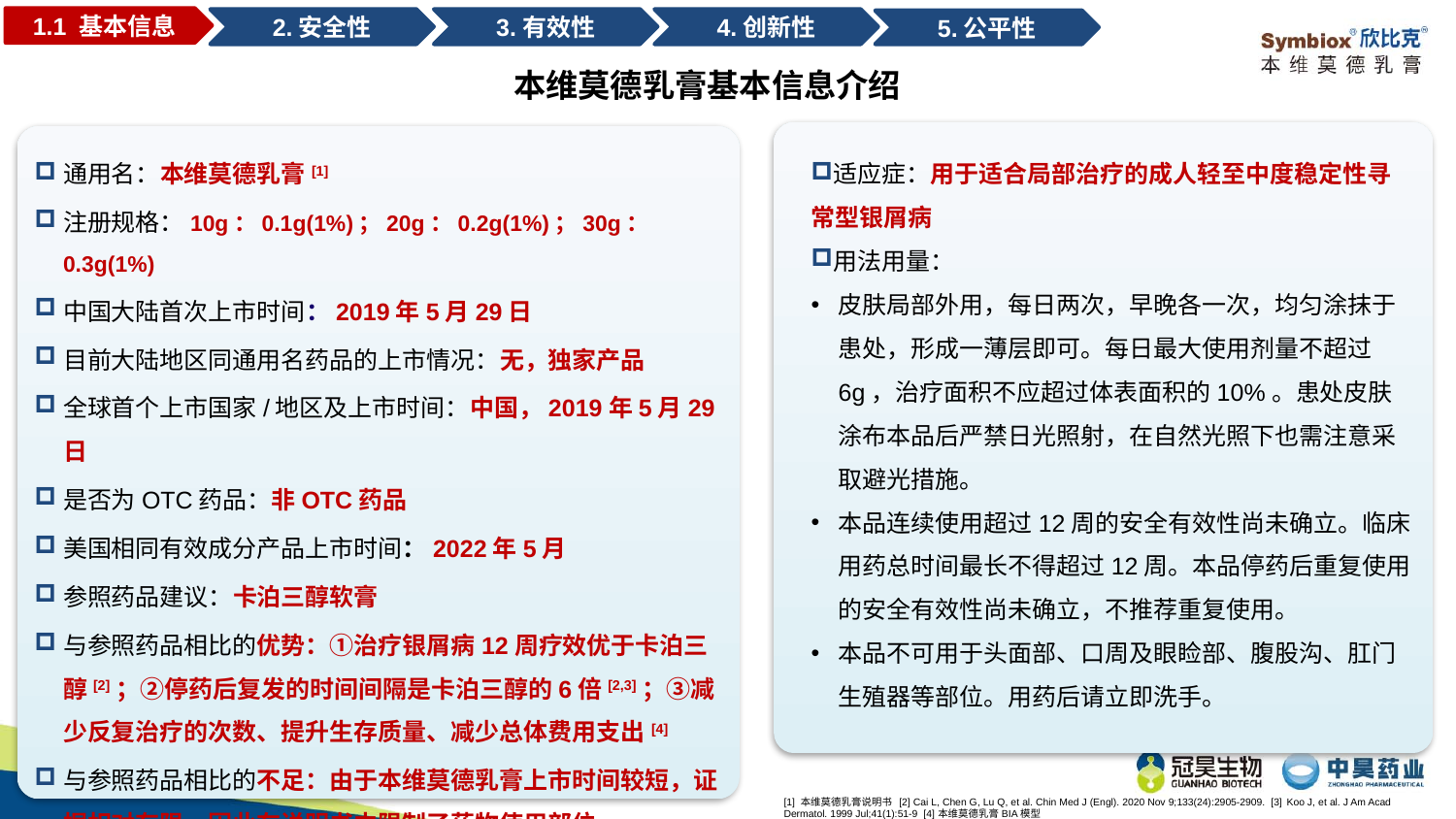

1.1 基本信息
3.有效性
4.创新性
2.安全性
5.公平性
本维莫德乳膏基本信息介绍

通用名：本维莫德乳膏[1]
注册规格：10g：0.1g(1%)；20g：0.2g(1%)；30g：0.3g(1%)
中国大陆首次上市时间：2019年5月29日
目前大陆地区同通用名药品的上市情况：无，独家产品
全球首个上市国家/地区及上市时间：中国，2019年5月29日
是否为OTC药品：非OTC药品
美国相同有效成分产品上市时间：2022年5月
参照药品建议：卡泊三醇软膏
与参照药品相比的优势：①治疗银屑病12周疗效优于卡泊三醇[2]；②停药后复发的时间间隔是卡泊三醇的6倍[2,3]；③减少反复治疗的次数、提升生存质量、减少总体费用支出[4]
与参照药品相比的不足：由于本维莫德乳膏上市时间较短，证据相对有限，因此在说明书中限制了药物使用部位
适应症：用于适合局部治疗的成人轻至中度稳定性寻常型银屑病
用法用量：
皮肤局部外用，每日两次，早晚各一次，均匀涂抹于患处，形成一薄层即可。每日最大使用剂量不超过6g，治疗面积不应超过体表面积的10%。患处皮肤涂布本品后严禁日光照射，在自然光照下也需注意采取避光措施。
本品连续使用超过12周的安全有效性尚未确立。临床用药总时间最长不得超过12周。本品停药后重复使用的安全有效性尚未确立，不推荐重复使用。
本品不可用于头面部、口周及眼睑部、腹股沟、肛门生殖器等部位。用药后请立即洗手。
[1] 本维莫德乳膏说明书  [2] Cai L, Chen G, Lu Q, et al. Chin Med J (Engl). 2020 Nov 9;133(24):2905-2909.  [3] Koo J, et al. J Am Acad Dermatol. 1999 Jul;41(1):51-9  [4]本维莫德乳膏BIA模型